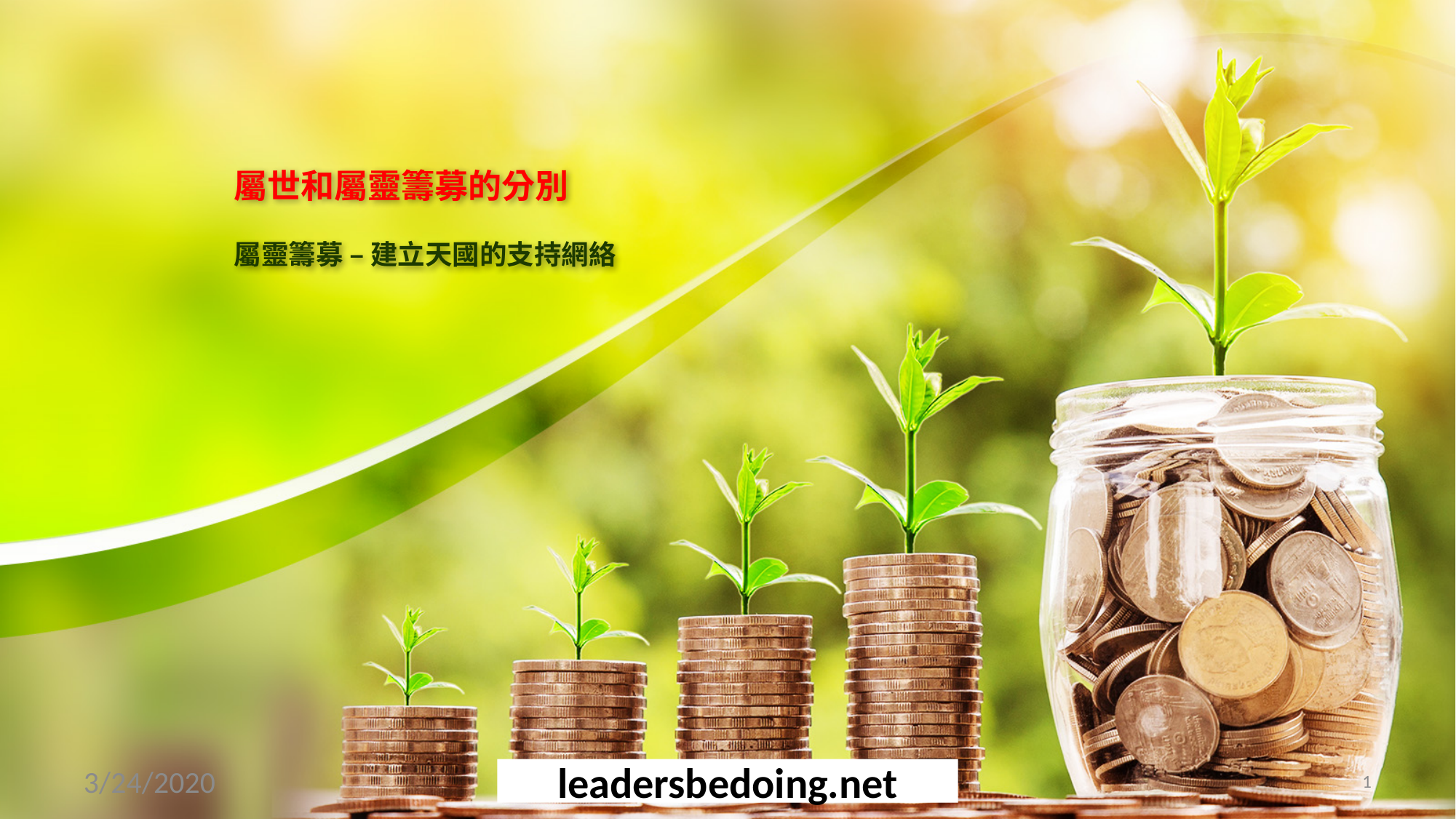

# 屬世和屬靈籌募的分別 屬靈籌募 – 建立天國的支持網絡
3/24/2020
leadersbedoing.net
1